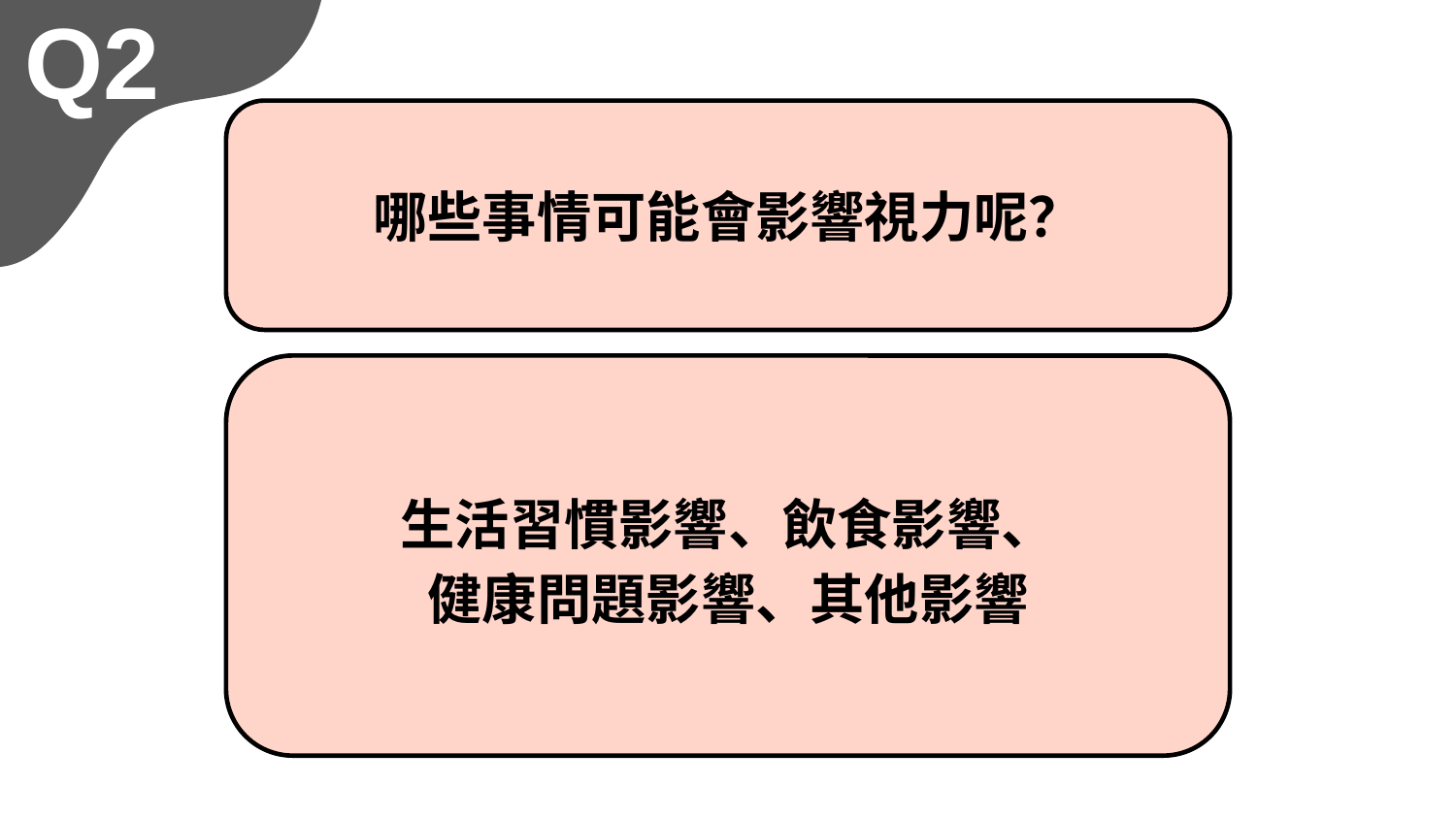

Q2
哪些事情可能會影響視力呢？
生活習慣影響、飲食影響、
健康問題影響、其他影響